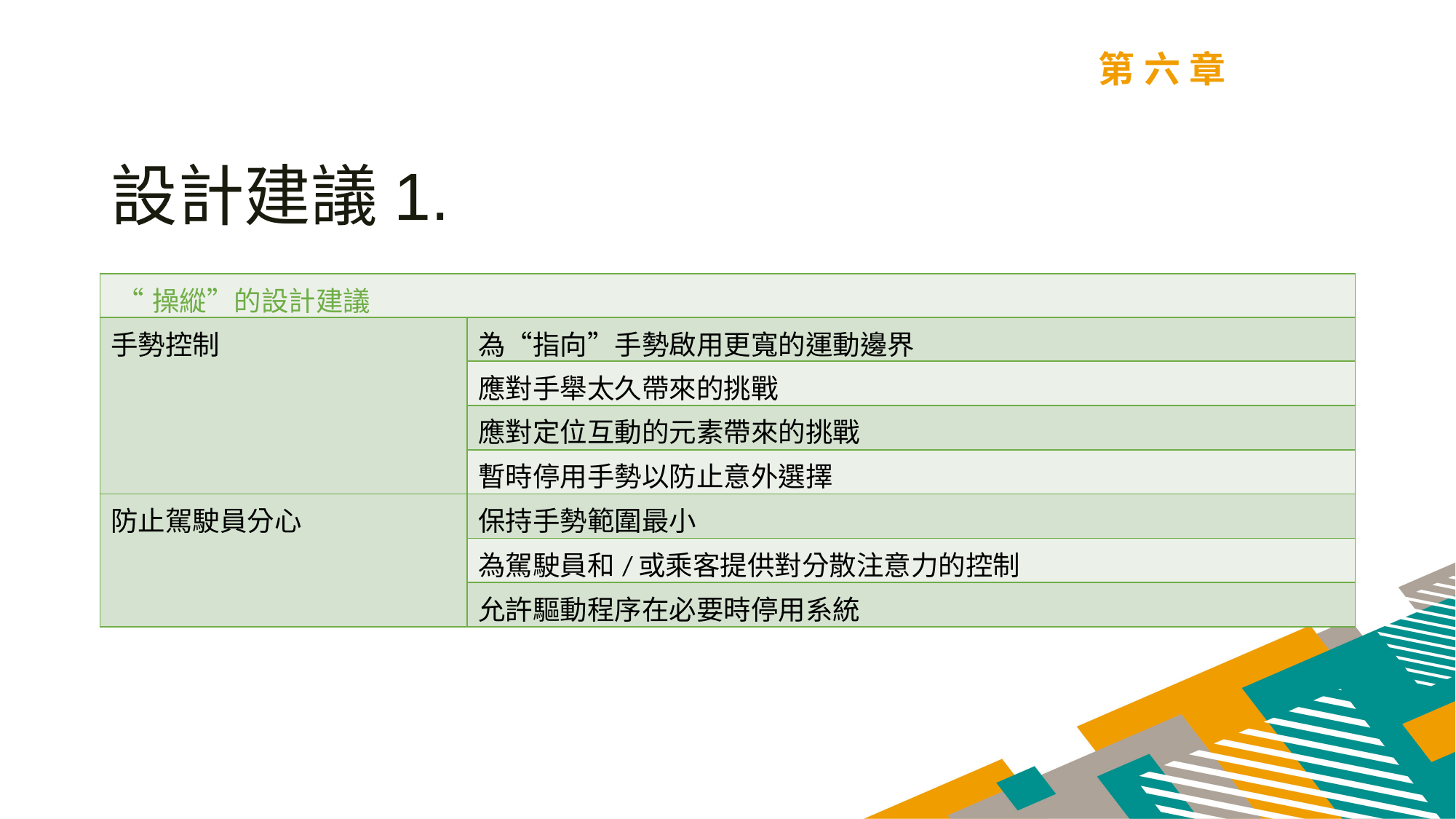

第六章
設計建議1.
| “操縱”的設計建議 |  |
| --- | --- |
| 手勢控制 | 為“指向”手勢啟用更寬的運動邊界 |
|  | 應對手舉太久帶來的挑戰 |
|  | 應對定位互動的元素帶來的挑戰 |
|  | 暫時停用手勢以防止意外選擇 |
| 防止駕駛員分心 | 保持手勢範圍最小 |
|  | 為駕駛員和/或乘客提供對分散注意力的控制 |
|  | 允許驅動程序在必要時停用系統 |